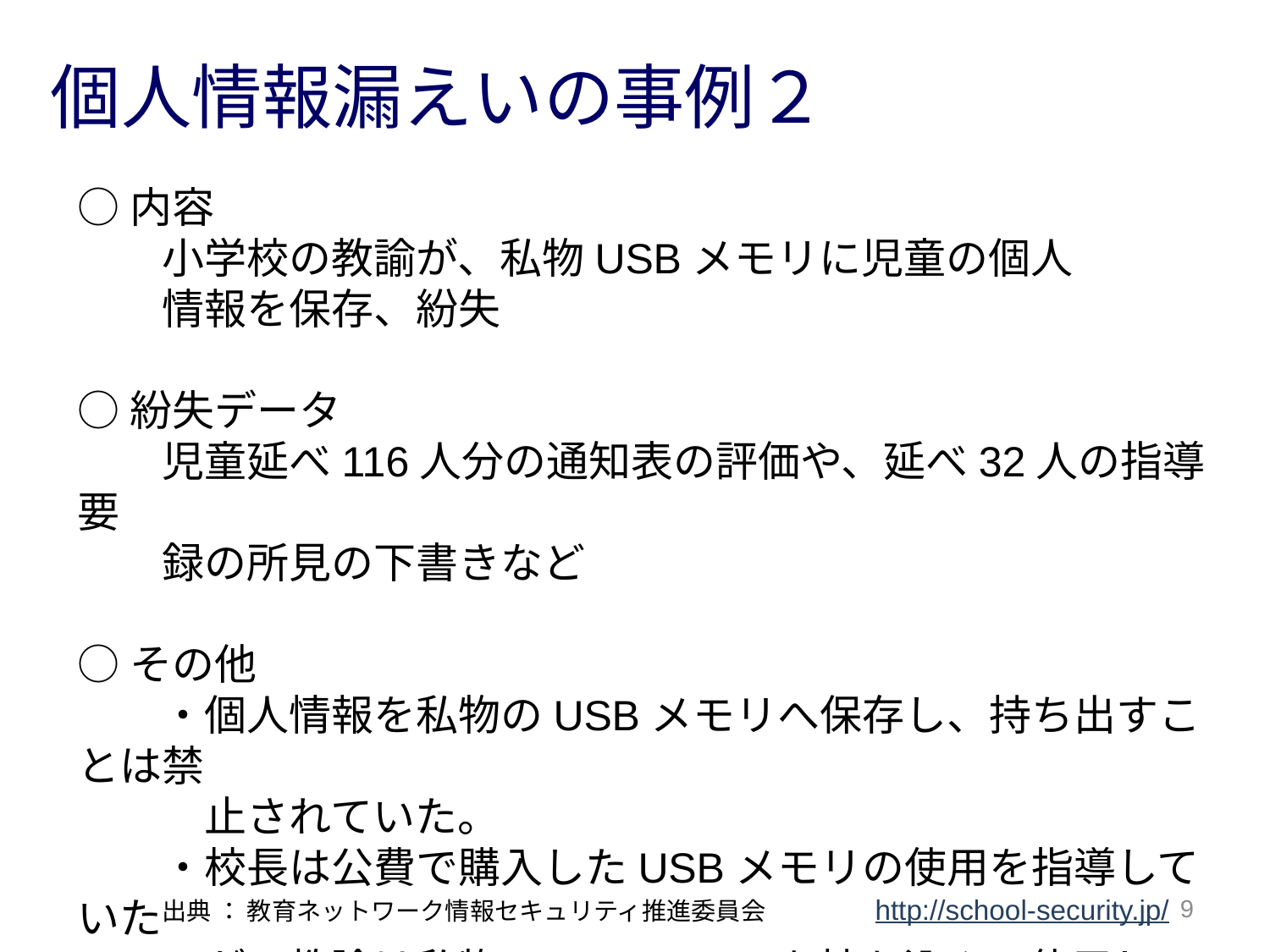

○内容
　　小学校の教諭が、私物USBメモリに児童の個人
　　情報を保存、紛失

○紛失データ
　　児童延べ116人分の通知表の評価や、延べ32人の指導要
　　録の所見の下書きなど

○その他
　　・個人情報を私物のUSBメモリへ保存し、持ち出すことは禁
　　　止されていた。
　　・校長は公費で購入したUSBメモリの使用を指導していた
　　　が、教諭は私物のUSBメモリを持ち込んで使用していた。
個人情報漏えいの事例２
9
　 出典 ： 教育ネットワーク情報セキュリティ推進委員会　　　　http://school-security.jp/